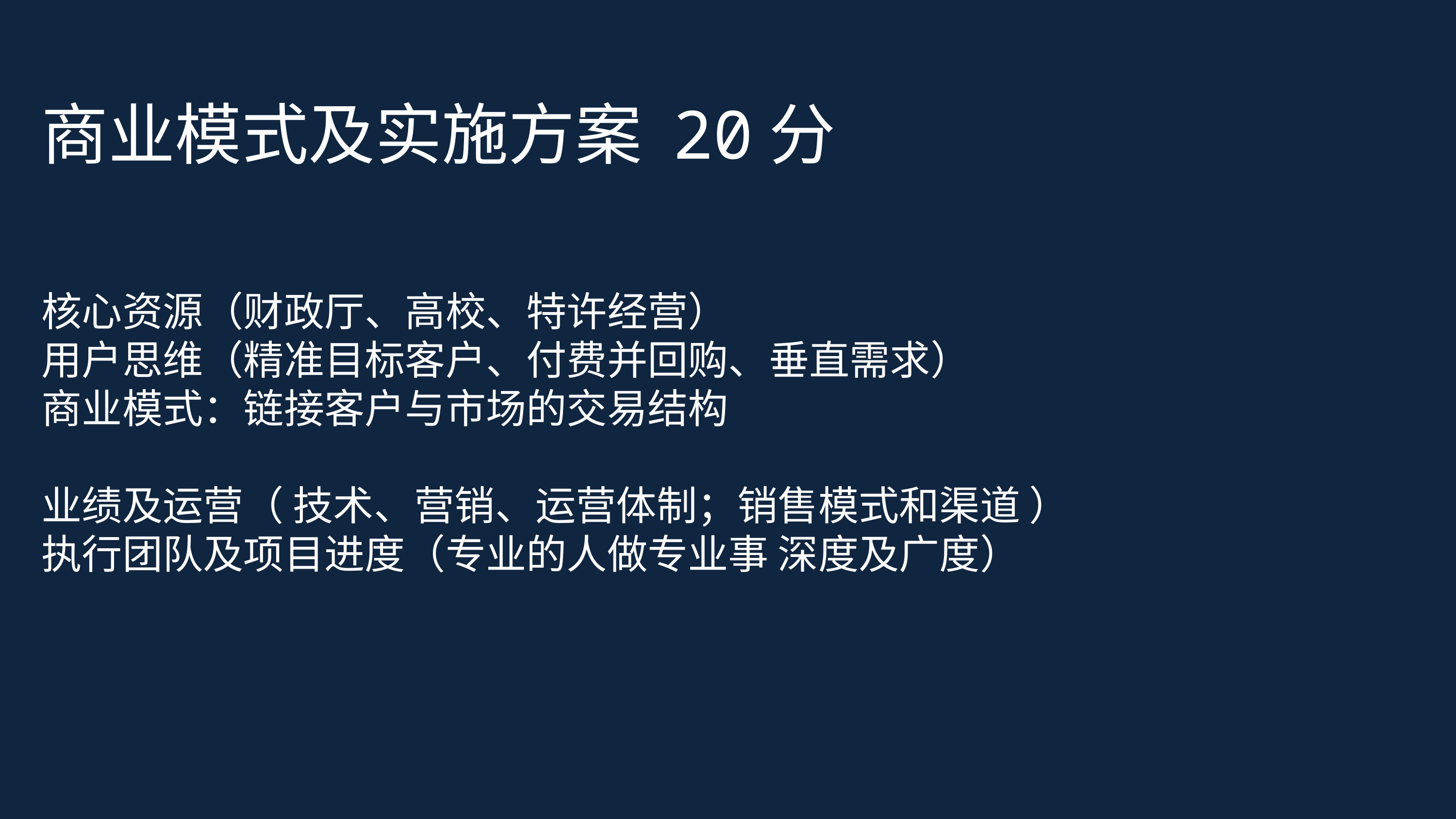

商业模式及实施方案 20分

核心资源（财政厅、高校、特许经营）
用户思维（精准目标客户、付费并回购、垂直需求）
商业模式：链接客户与市场的交易结构

业绩及运营（ 技术、营销、运营体制；销售模式和渠道 ）
执行团队及项目进度（专业的人做专业事 深度及广度）